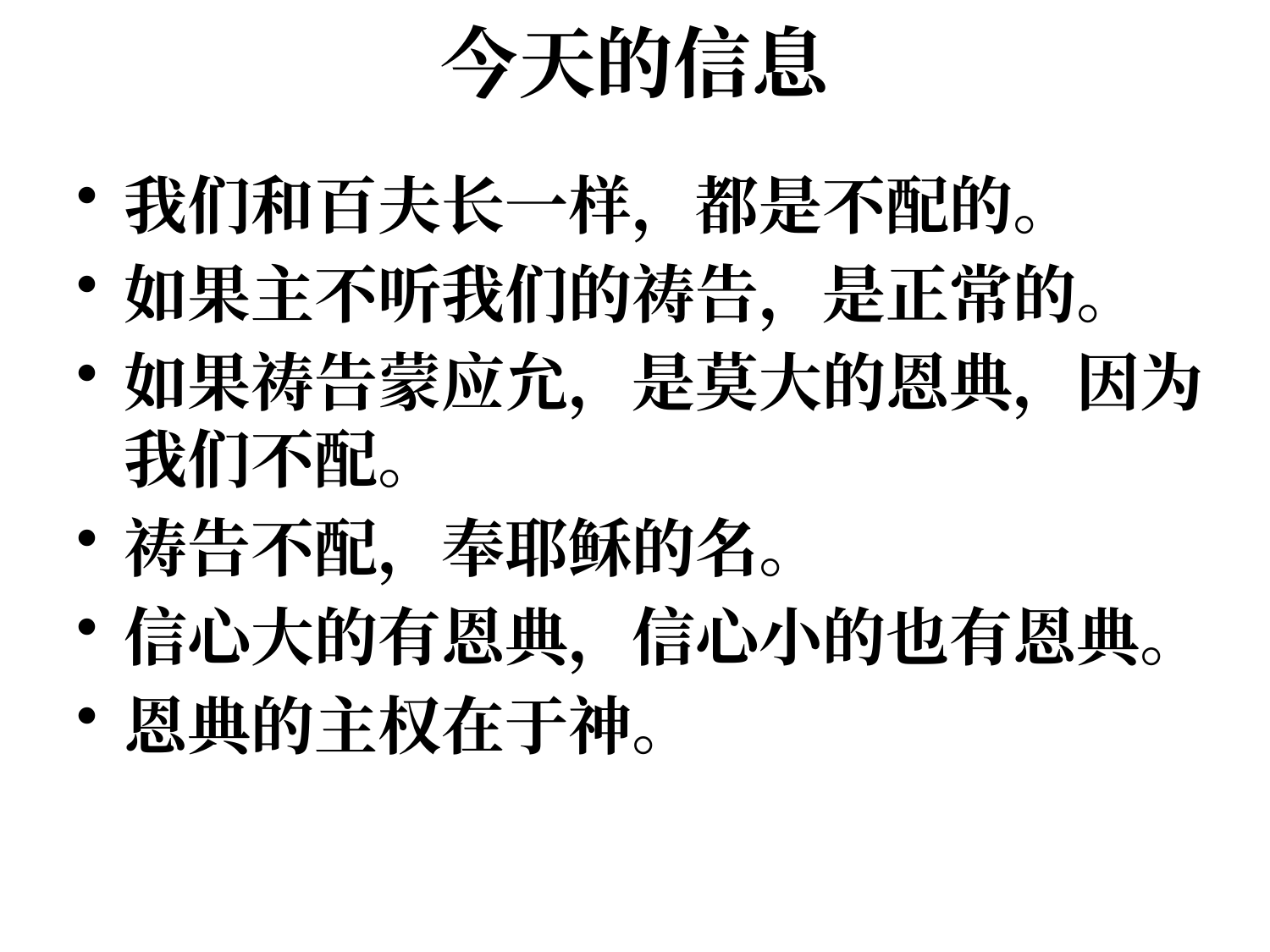

# 今天的信息
我们和百夫长一样，都是不配的。
如果主不听我们的祷告，是正常的。
如果祷告蒙应允，是莫大的恩典，因为我们不配。
祷告不配，奉耶稣的名。
信心大的有恩典，信心小的也有恩典。
恩典的主权在于神。